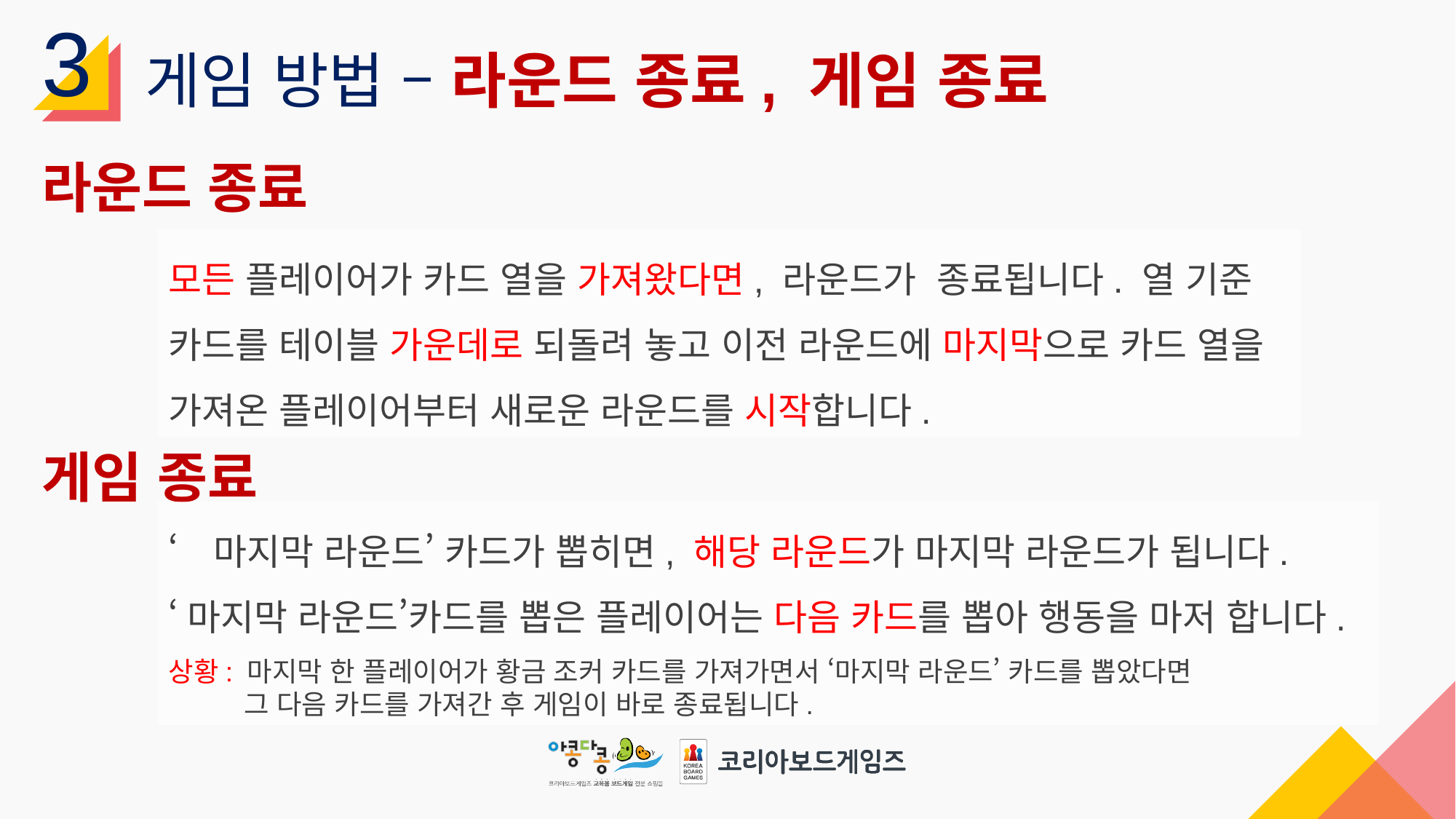

3
게임 방법 – 라운드 종료, 게임 종료
라운드 종료
모든 플레이어가 카드 열을 가져왔다면, 라운드가  종료됩니다. 열 기준
카드를 테이블 가운데로 되돌려 놓고 이전 라운드에 마지막으로 카드 열을
가져온 플레이어부터 새로운 라운드를 시작합니다.
게임 종료
‘마지막 라운드’ 카드가 뽑히면, 해당 라운드가 마지막 라운드가 됩니다.
‘마지막 라운드’카드를 뽑은 플레이어는 다음 카드를 뽑아 행동을 마저 합니다.
상황: 마지막 한 플레이어가 황금 조커 카드를 가져가면서 ‘마지막 라운드’ 카드를 뽑았다면
         그 다음 카드를 가져간 후 게임이 바로 종료됩니다.